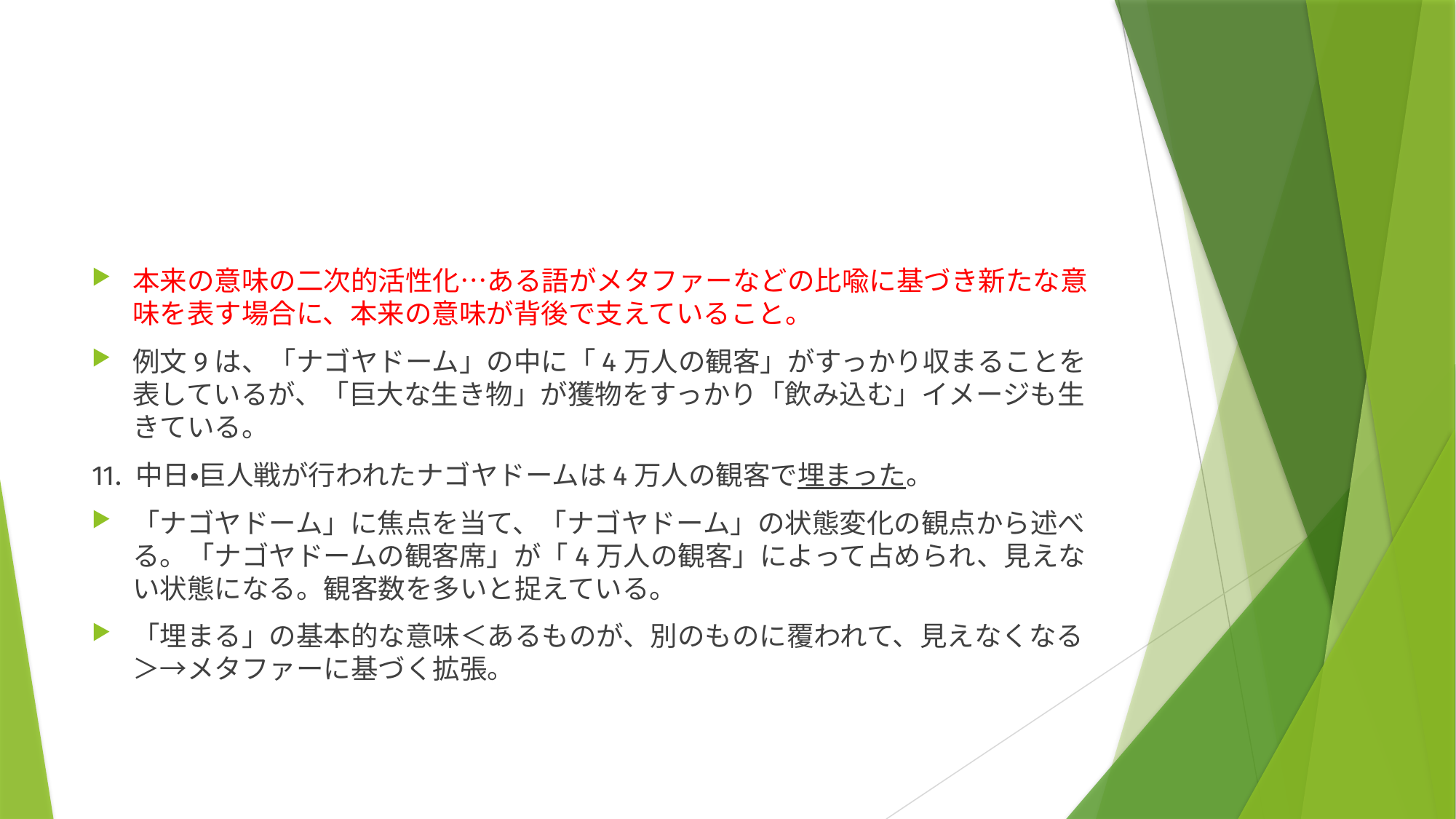

#
本来の意味の二次的活性化…ある語がメタファーなどの比喩に基づき新たな意味を表す場合に、本来の意味が背後で支えていること。
例文9は、「ナゴヤドーム」の中に「4万人の観客」がすっかり収まることを表しているが、「巨大な生き物」が獲物をすっかり「飲み込む」イメージも生きている。
11. 中日・巨人戦が行われたナゴヤドームは4万人の観客で埋まった。
「ナゴヤドーム」に焦点を当て、「ナゴヤドーム」の状態変化の観点から述べる。「ナゴヤドームの観客席」が「4万人の観客」によって占められ、見えない状態になる。観客数を多いと捉えている。
「埋まる」の基本的な意味＜あるものが、別のものに覆われて、見えなくなる＞→メタファーに基づく拡張。